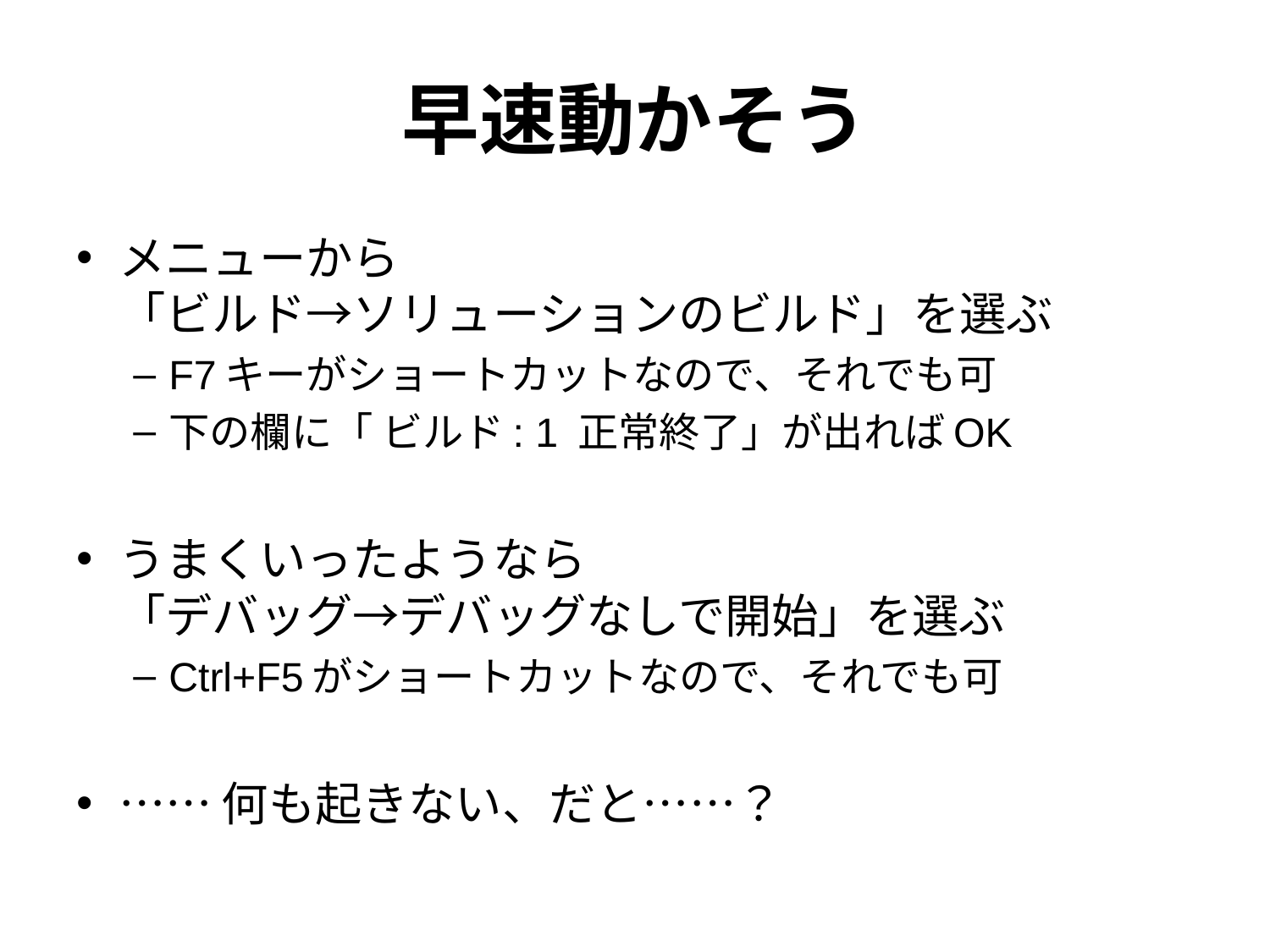

# 早速動かそう
メニューから
「ビルド→ソリューションのビルド」を選ぶ
F7キーがショートカットなので、それでも可
下の欄に「 ビルド: 1 正常終了」が出ればOK

うまくいったようなら
「デバッグ→デバッグなしで開始」を選ぶ
Ctrl+F5がショートカットなので、それでも可

……何も起きない、だと……？